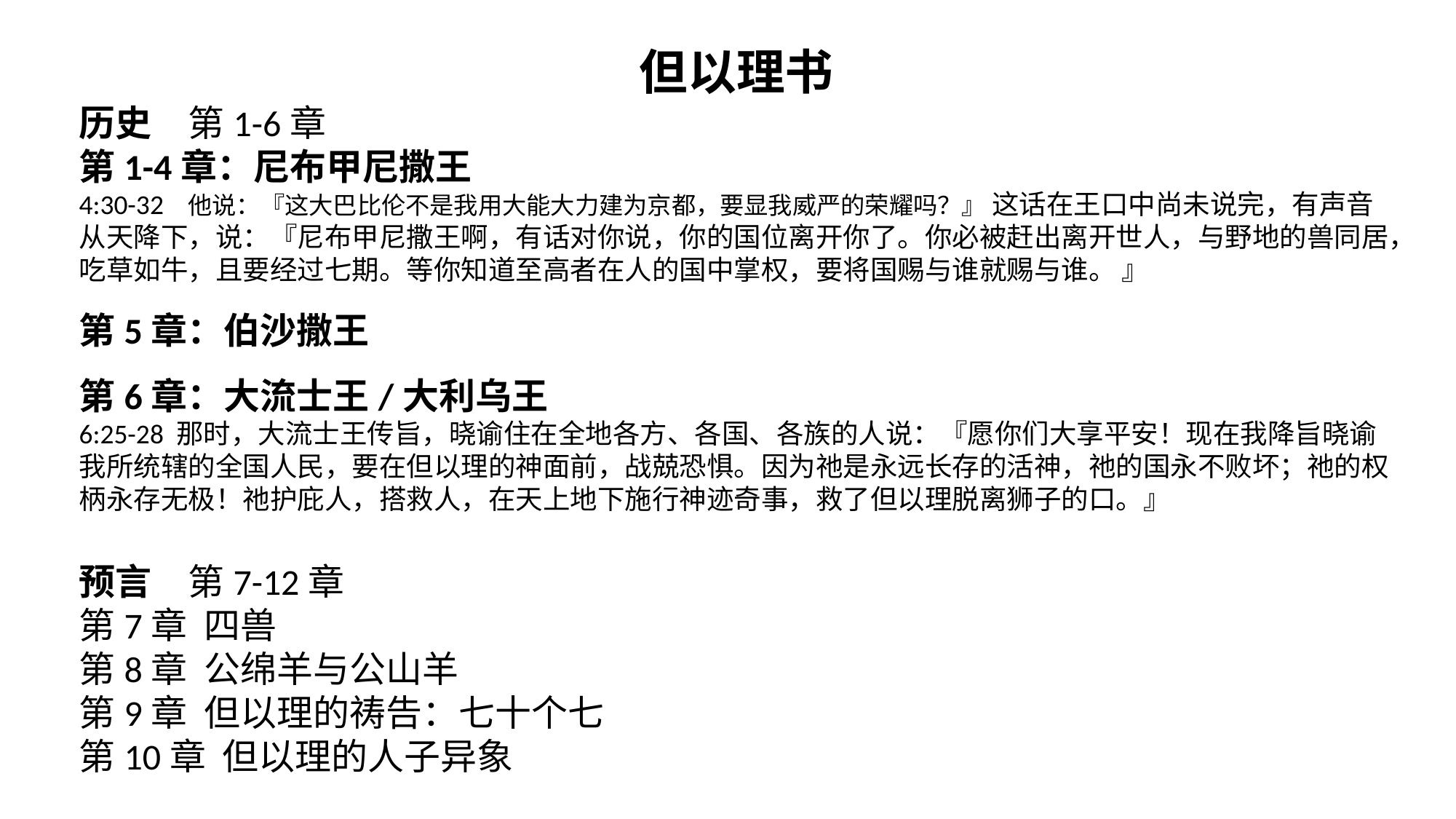

但以理书
历史	第1-6章
第1-4章：尼布甲尼撒王
4:30-32	他说：『这大巴比伦不是我用大能大力建为京都，要显我威严的荣耀吗？』 这话在王口中尚未说完，有声音从天降下，说：『尼布甲尼撒王啊，有话对你说，你的国位离开你了。你必被赶出离开世人，与野地的兽同居，吃草如牛，且要经过七期。等你知道至高者在人的国中掌权，要将国赐与谁就赐与谁。 』

第5章：伯沙撒王

第6章：大流士王/大利乌王
6:25-28 那时，大流士王传旨，晓谕住在全地各方、各国、各族的人说：『愿你们大享平安！现在我降旨晓谕我所统辖的全国人民，要在但以理的神面前，战兢恐惧。因为祂是永远长存的活神，祂的国永不败坏；祂的权柄永存无极！祂护庇人，搭救人，在天上地下施行神迹奇事，救了但以理脱离狮子的口。』

预言	第7-12章
第7章	  四兽
第8章	  公绵羊与公山羊
第9章	  但以理的祷告：七十个七
第10章  但以理的人子异象